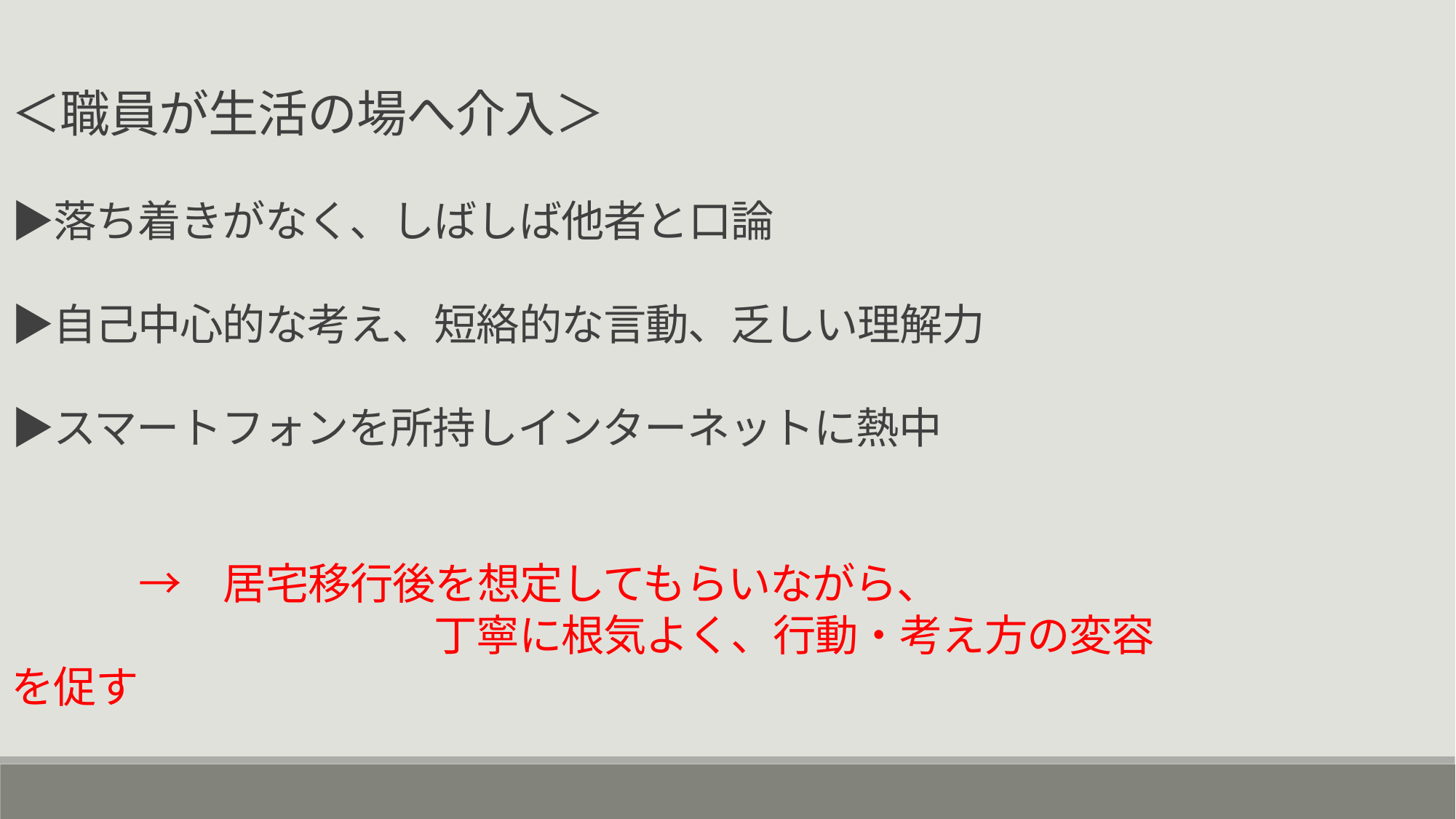

＜職員が生活の場へ介入＞
▶落ち着きがなく、しばしば他者と口論
▶自己中心的な考え、短絡的な言動、乏しい理解力
▶スマートフォンを所持しインターネットに熱中
　　　→　居宅移行後を想定してもらいながら、
　　　　　　　　　　丁寧に根気よく、行動・考え方の変容を促す